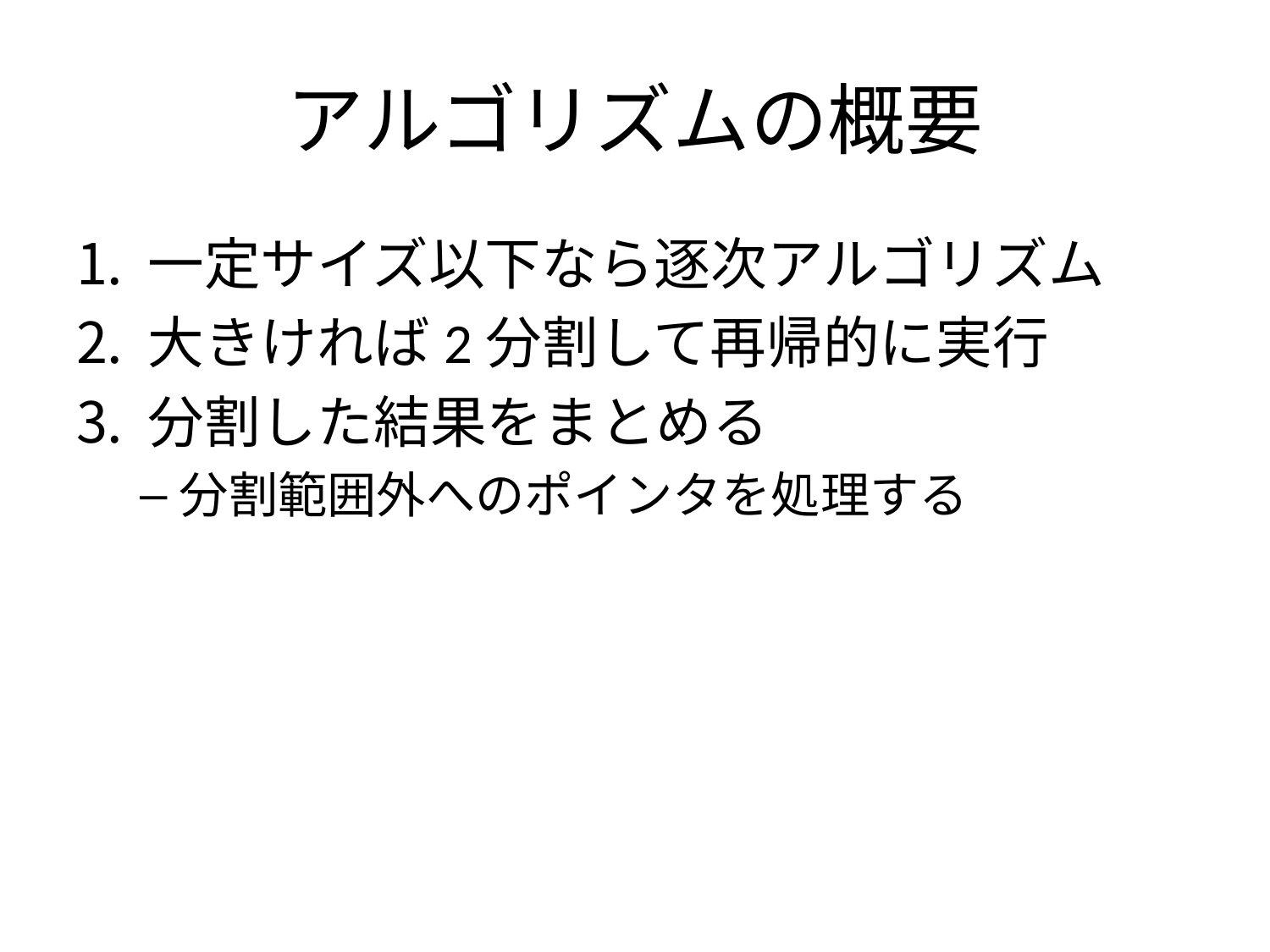

# アルゴリズムの概要
一定サイズ以下なら逐次アルゴリズム
大きければ2分割して再帰的に実行
分割した結果をまとめる
分割範囲外へのポインタを処理する